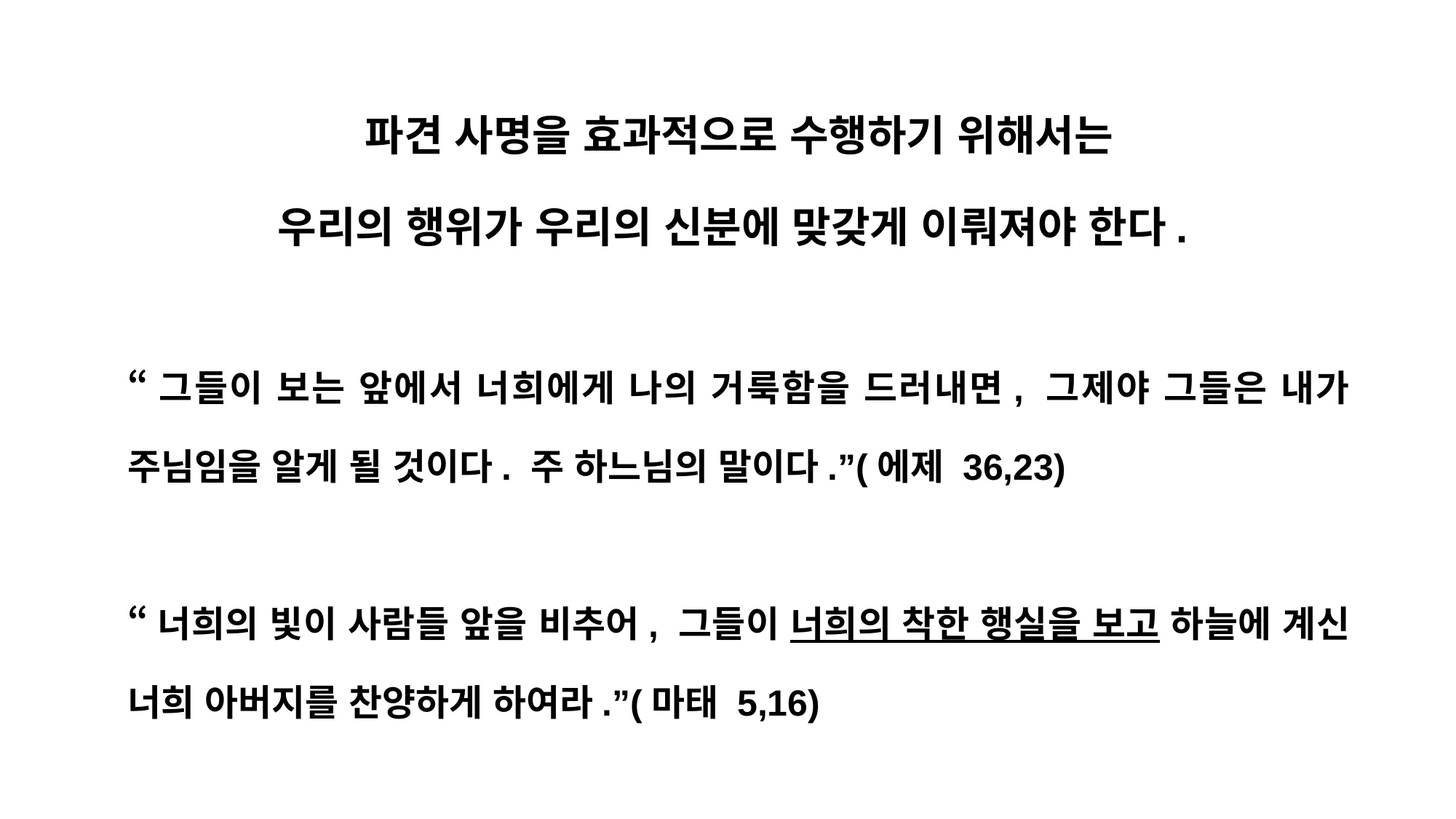

파견 사명을 효과적으로 수행하기 위해서는
우리의 행위가 우리의 신분에 맞갖게 이뤄져야 한다.

“그들이 보는 앞에서 너희에게 나의 거룩함을 드러내면, 그제야 그들은 내가 주님임을 알게 될 것이다. 주 하느님의 말이다.”(에제 36,23)

“너희의 빛이 사람들 앞을 비추어, 그들이 너희의 착한 행실을 보고 하늘에 계신 너희 아버지를 찬양하게 하여라.”(마태 5,16)